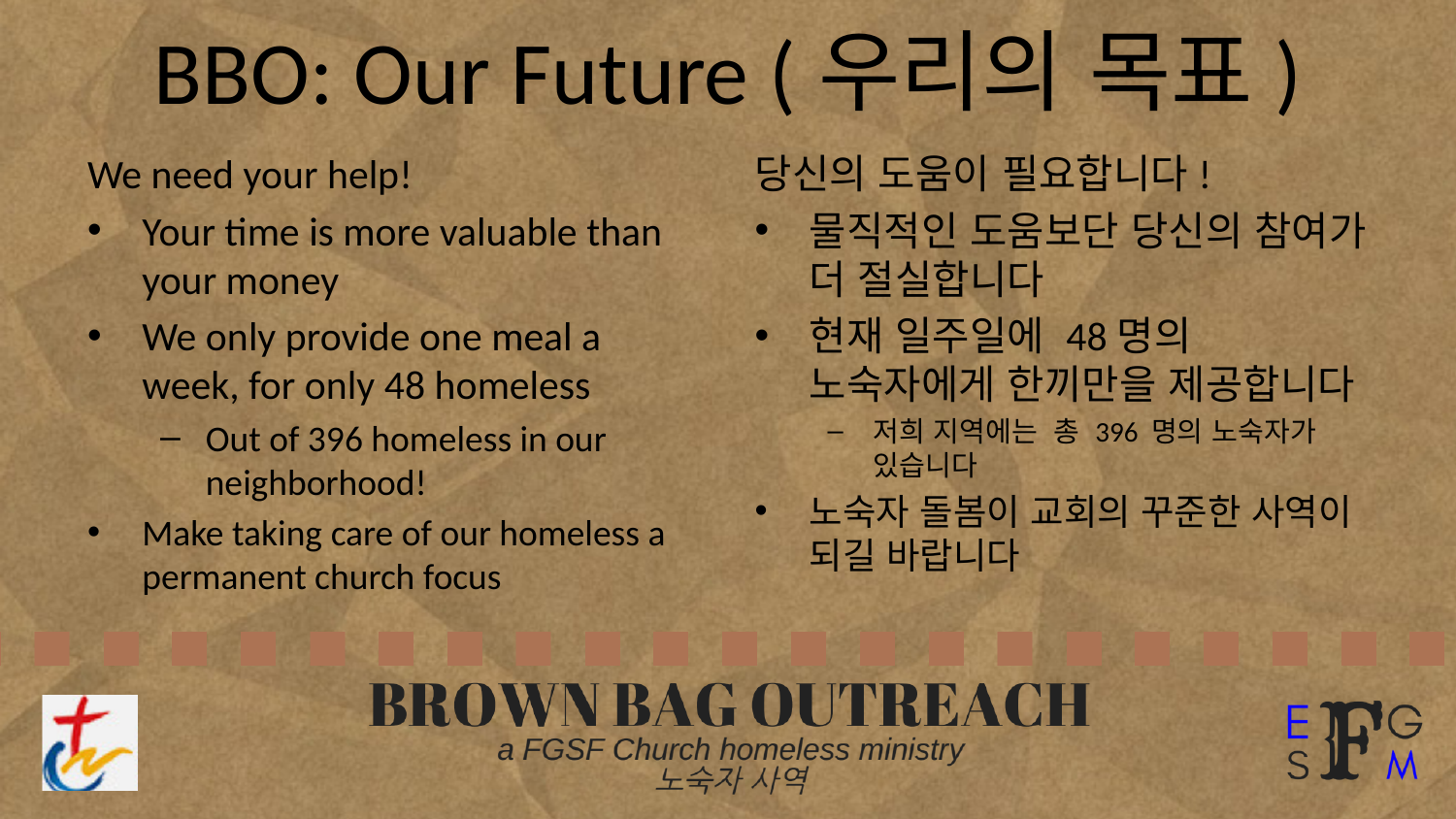

# BBO: Our Future (우리의 목표)
We need your help!
Your time is more valuable than your money
We only provide one meal a week, for only 48 homeless
Out of 396 homeless in our neighborhood!
Make taking care of our homeless a permanent church focus
당신의 도움이 필요합니다!
물직적인 도움보단 당신의 참여가 더 절실합니다
현재 일주일에 48명의 노숙자에게 한끼만을 제공합니다
저희 지역에는  총 396 명의 노숙자가 있습니다
노숙자 돌봄이 교회의 꾸준한 사역이 되길 바랍니다